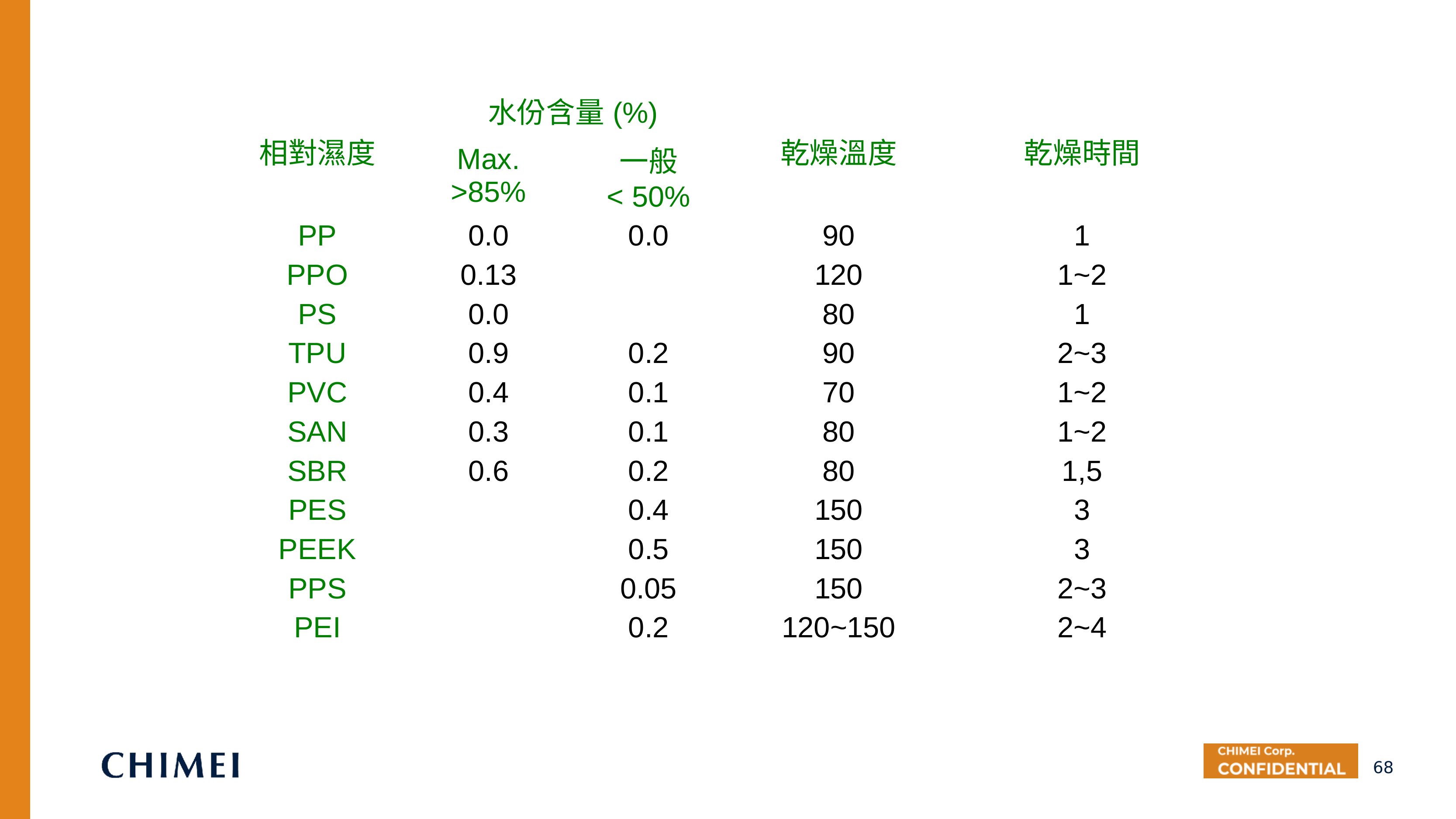

| 相對濕度 | 水份含量(%) |  | 乾燥溫度 | 乾燥時間 |
| --- | --- | --- | --- | --- |
|  | Max. >85% | 一般 < 50% |  |  |
| PP | 0.0 | 0.0 | 90 | 1 |
| PPO | 0.13 |  | 120 | 1~2 |
| PS | 0.0 |  | 80 | 1 |
| TPU | 0.9 | 0.2 | 90 | 2~3 |
| PVC | 0.4 | 0.1 | 70 | 1~2 |
| SAN | 0.3 | 0.1 | 80 | 1~2 |
| SBR | 0.6 | 0.2 | 80 | 1,5 |
| PES |  | 0.4 | 150 | 3 |
| PEEK |  | 0.5 | 150 | 3 |
| PPS |  | 0.05 | 150 | 2~3 |
| PEI |  | 0.2 | 120~150 | 2~4 |
68